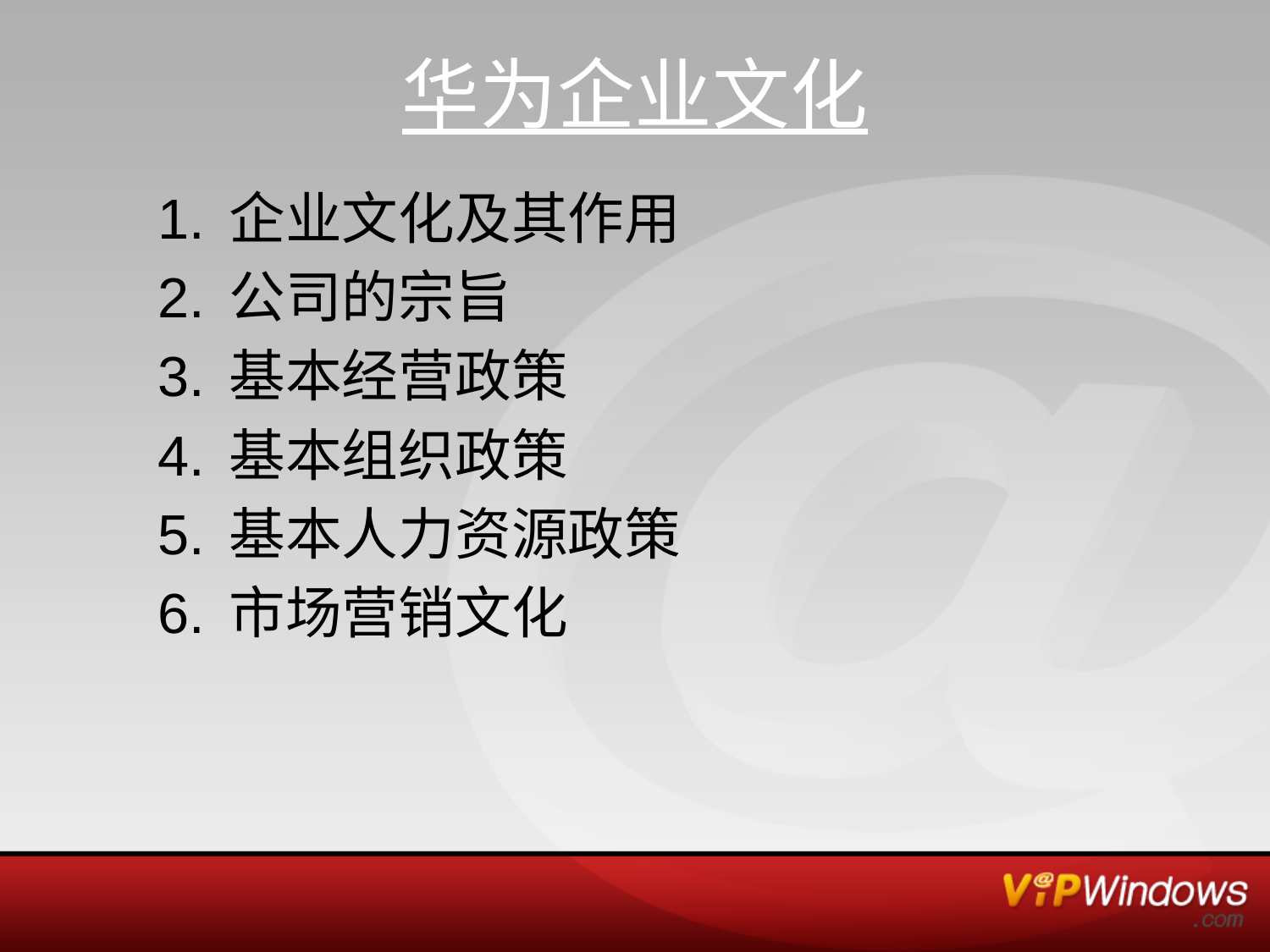

# 华为企业文化
企业文化及其作用
公司的宗旨
基本经营政策
基本组织政策
基本人力资源政策
市场营销文化